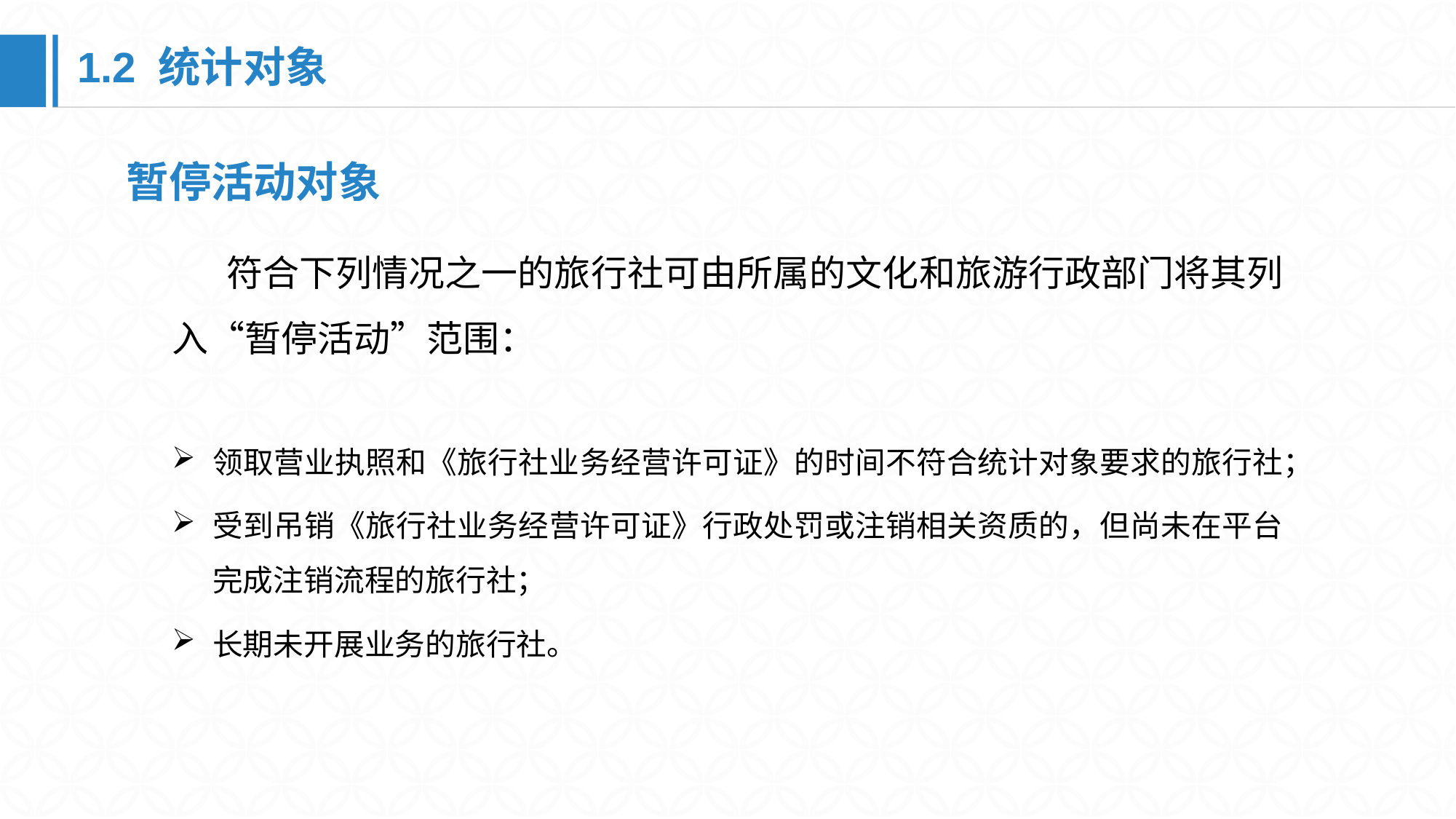

1.2 统计对象
暂停活动对象
符合下列情况之一的旅行社可由所属的文化和旅游行政部门将其列入“暂停活动”范围：

领取营业执照和《旅行社业务经营许可证》的时间不符合统计对象要求的旅行社；
受到吊销《旅行社业务经营许可证》行政处罚或注销相关资质的，但尚未在平台完成注销流程的旅行社；
长期未开展业务的旅行社。